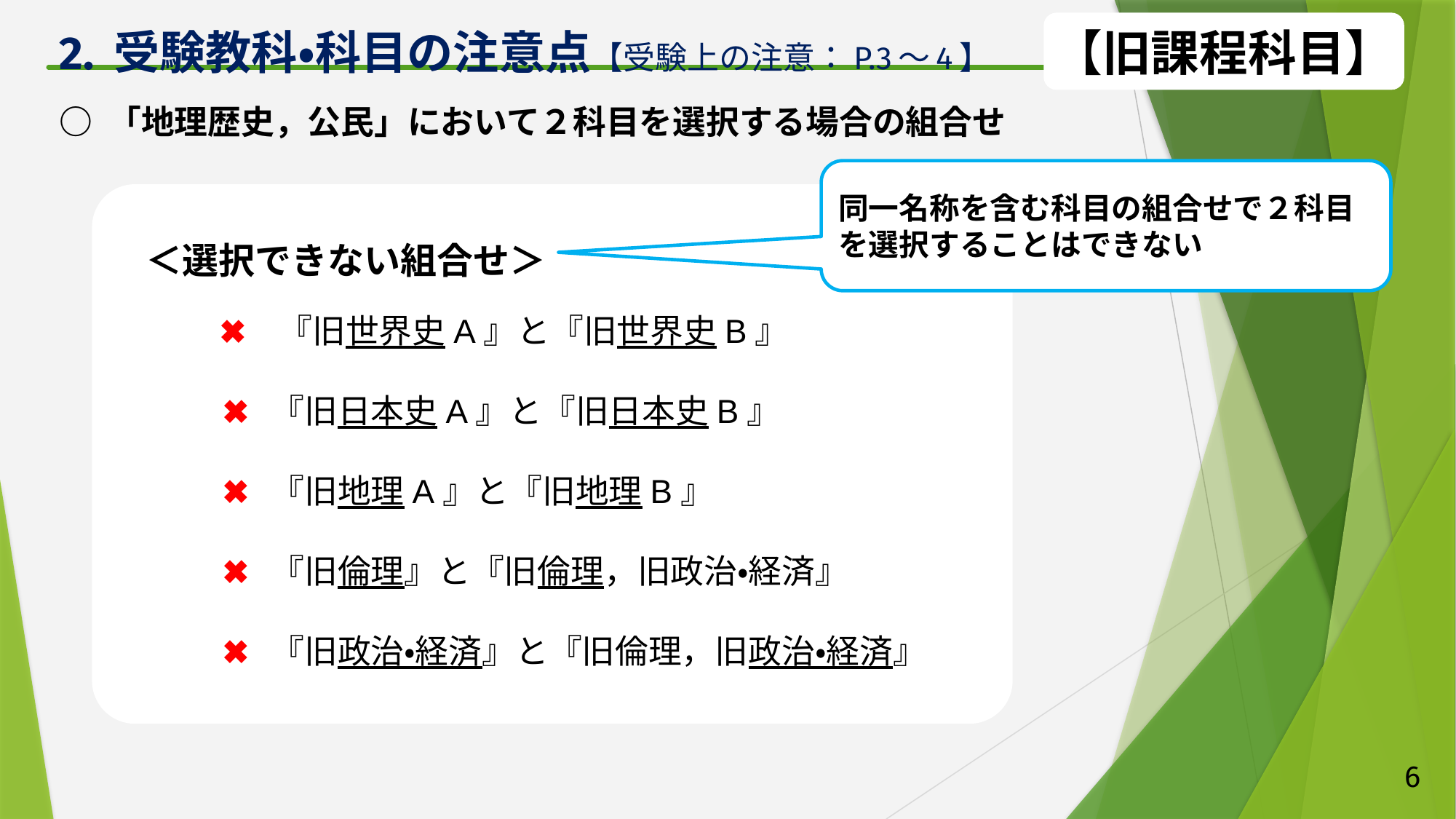

【旧課程科目】
2. 受験教科・科目の注意点【受験上の注意：P.3～4】
○ 「地理歴史，公民」において２科目を選択する場合の組合せ
同一名称を含む科目の組合せで２科目を選択することはできない
　 ＜選択できない組合せ＞

    　　✖　『旧世界史A』と『旧世界史B』

　　　 ✖   『旧日本史A』と『旧日本史B』

　　　 ✖   『旧地理A』と『旧地理B』

　 　　✖   『旧倫理』と『旧倫理，旧政治・経済』

　 　　✖   『旧政治・経済』と『旧倫理，旧政治・経済』
6